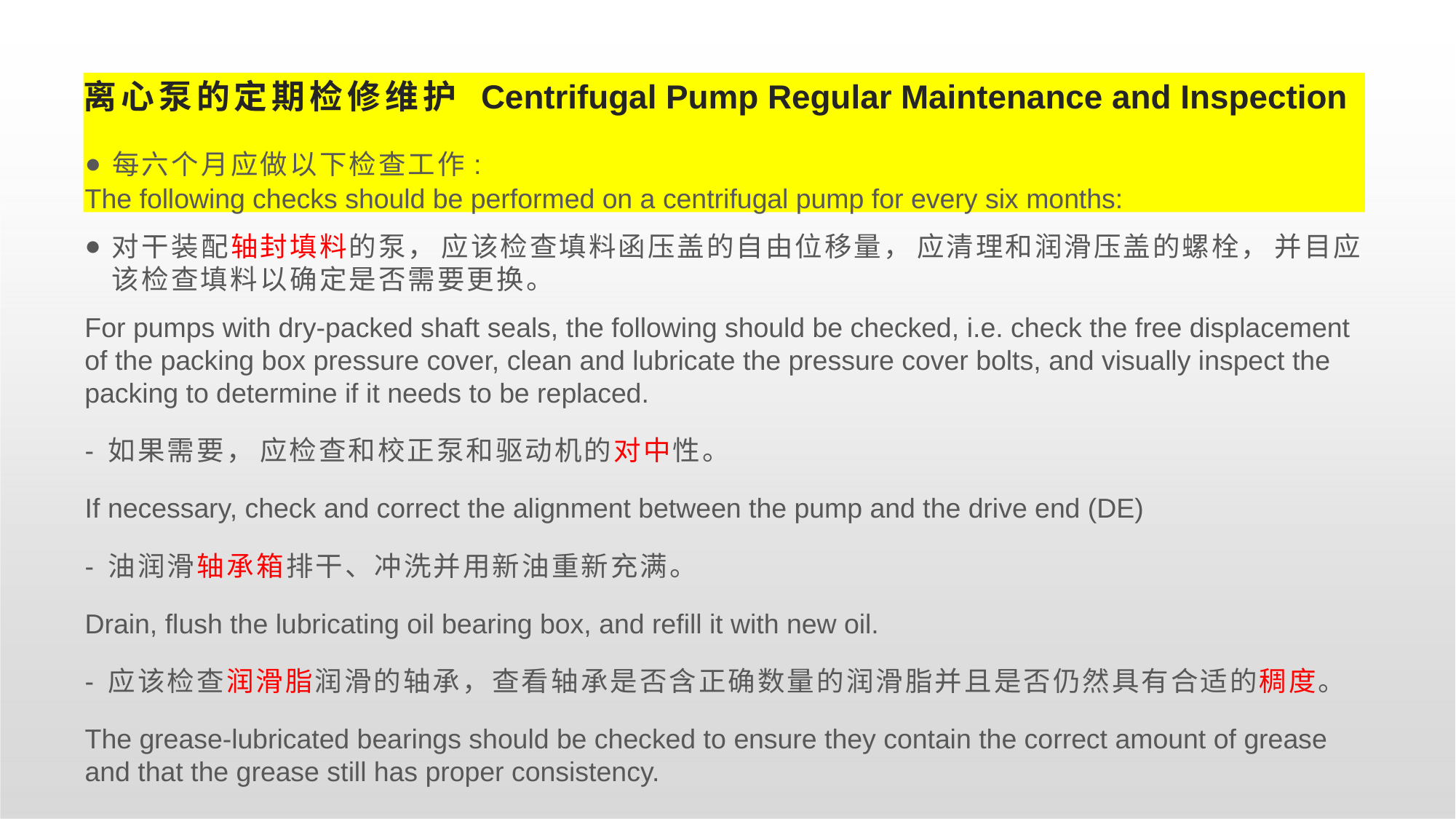

# 离心泵的定期检修维护 Centrifugal Pump Regular Maintenance and Inspection
每六个月应做以下检查工作:
The following checks should be performed on a centrifugal pump for every six months:
对干装配轴封填料的泵， 应该检查填料函压盖的自由位移量， 应清理和润滑压盖的螺栓， 并目应 该检查填料以确定是否需要更换。
For pumps with dry-packed shaft seals, the following should be checked, i.e. check the free displacement of the packing box pressure cover, clean and lubricate the pressure cover bolts, and visually inspect the packing to determine if it needs to be replaced.
- 如果需要， 应检查和校正泵和驱动机的对中性。
If necessary, check and correct the alignment between the pump and the drive end (DE)
- 油润滑轴承箱排干、冲洗并用新油重新充满。
Drain, flush the lubricating oil bearing box, and refill it with new oil.
- 应该检查润滑脂润滑的轴承，查看轴承是否含正确数量的润滑脂并且是否仍然具有合适的稠度。
The grease-lubricated bearings should be checked to ensure they contain the correct amount of grease and that the grease still has proper consistency.